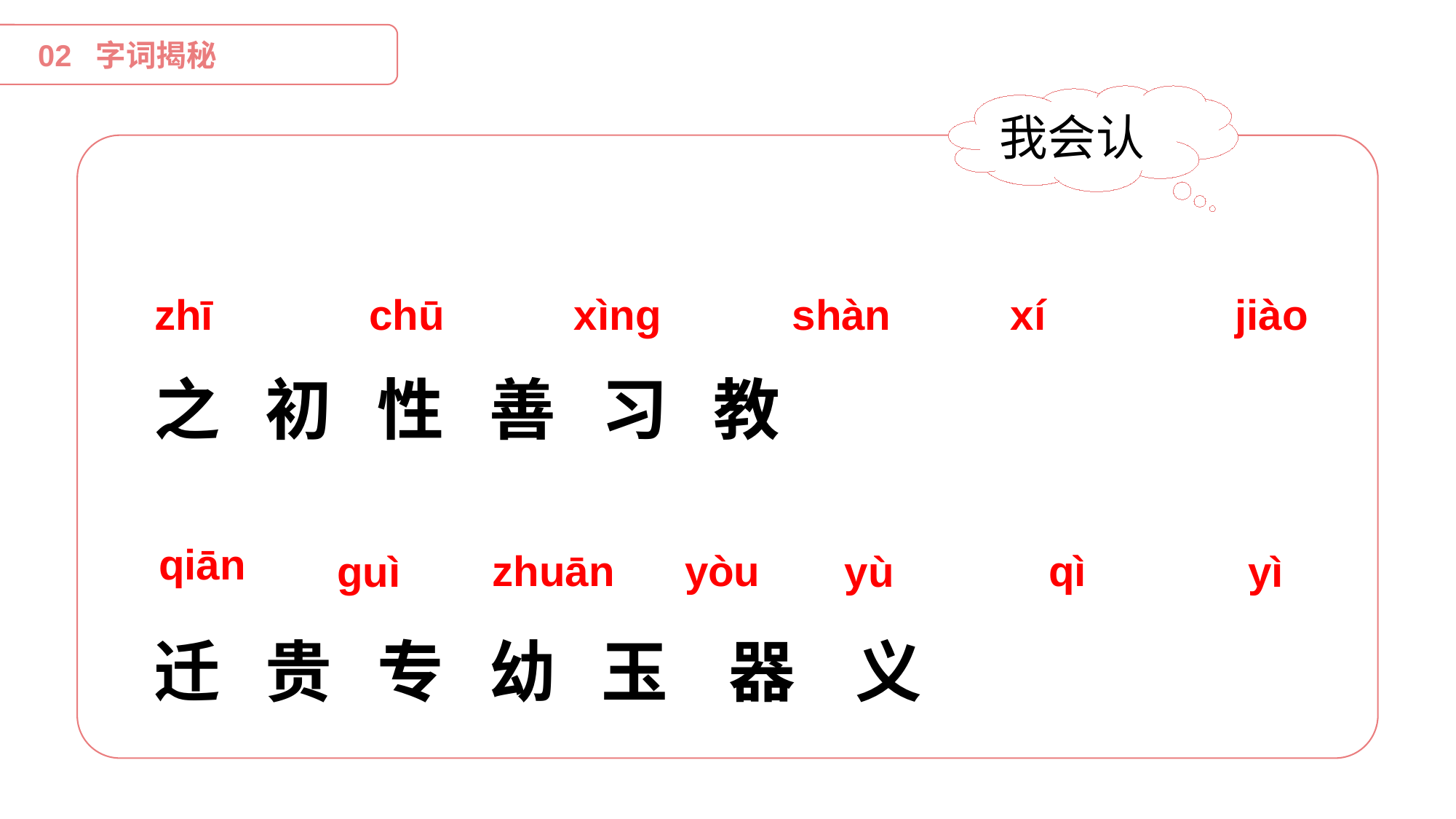

02  字词揭秘
我会认

之   初   性   善   习   教

迁   贵   专   幼   玉    器    义
zhī
 chū
 xìng
shàn
xí
  jiào
qiān
 zhuān
 yòu
 qì
 guì
 yù
 yì